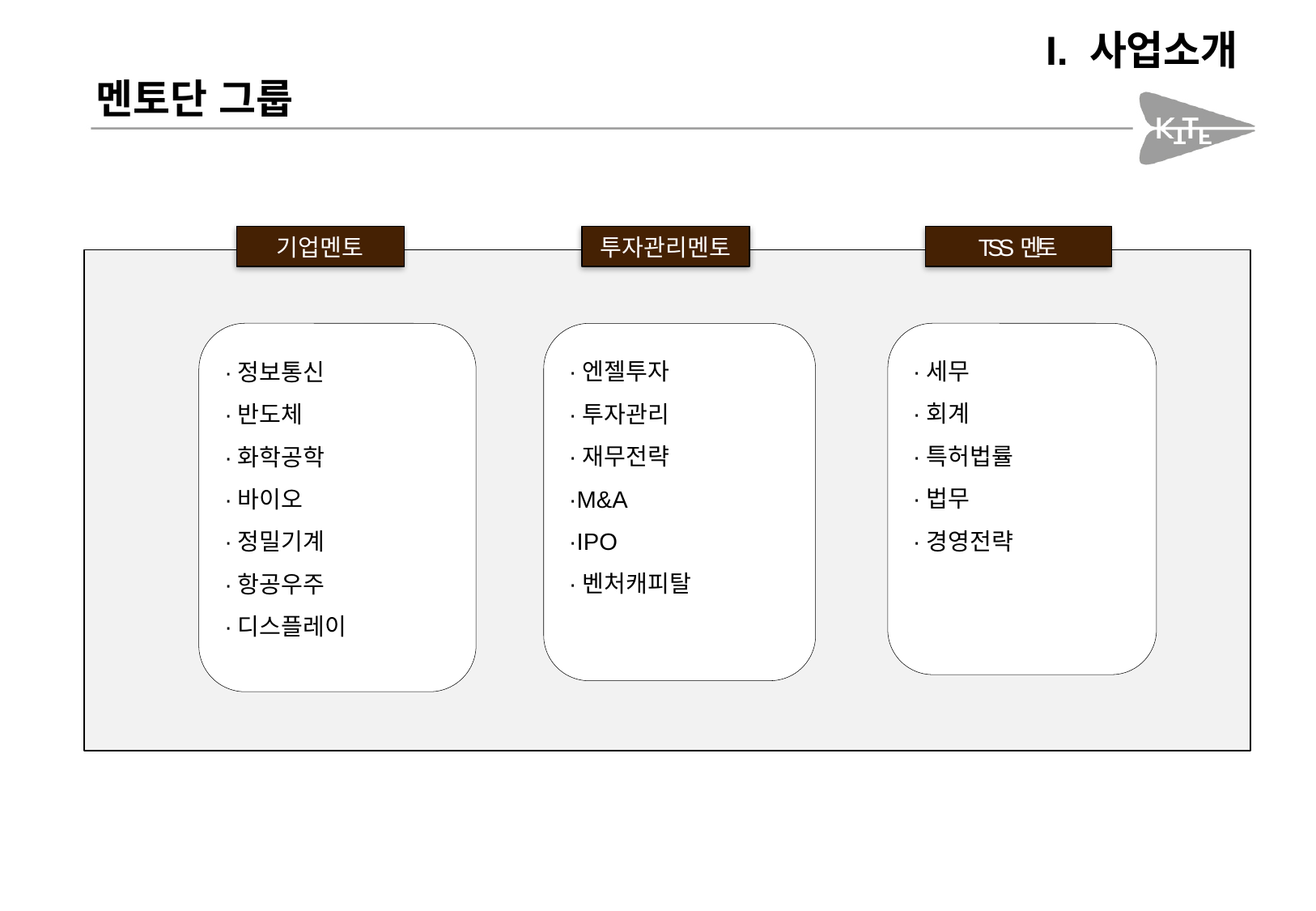

I. 사업소개
멘토단 그룹
기업멘토
투자관리멘토
TSS멘토

·정보통신
·반도체
·화학공학
·바이오
·정밀기계
·항공우주
·디스플레이
·엔젤투자
·투자관리
·재무전략
·M&A
·IPO
·벤처캐피탈
·세무
·회계
·특허법률
·법무
·경영전략